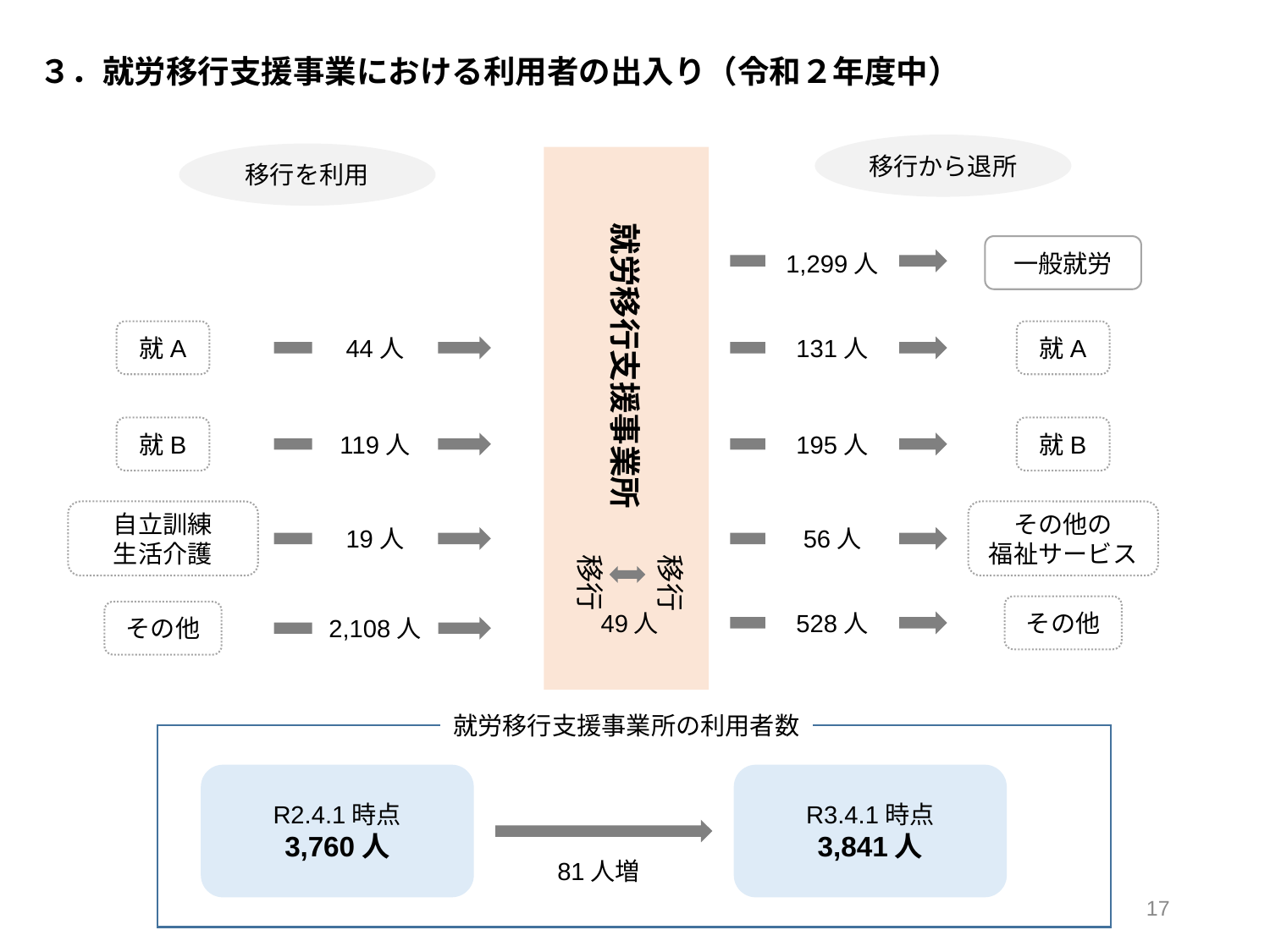

３．就労移行支援事業における利用者の出入り（令和２年度中）
移行から退所
移行を利用
　　就労移行支援事業所
1,299人
一般就労

就A
44人
131人
就A

就B
119人
195人
就B

自立訓練
生活介護
その他の
福祉サービス
19人
56人

移行
移行

49人
528人
その他
その他
2,108人

就労移行支援事業所の利用者数

R2.4.1時点
3,760人
R3.4.1時点
3,841人

81人増
17